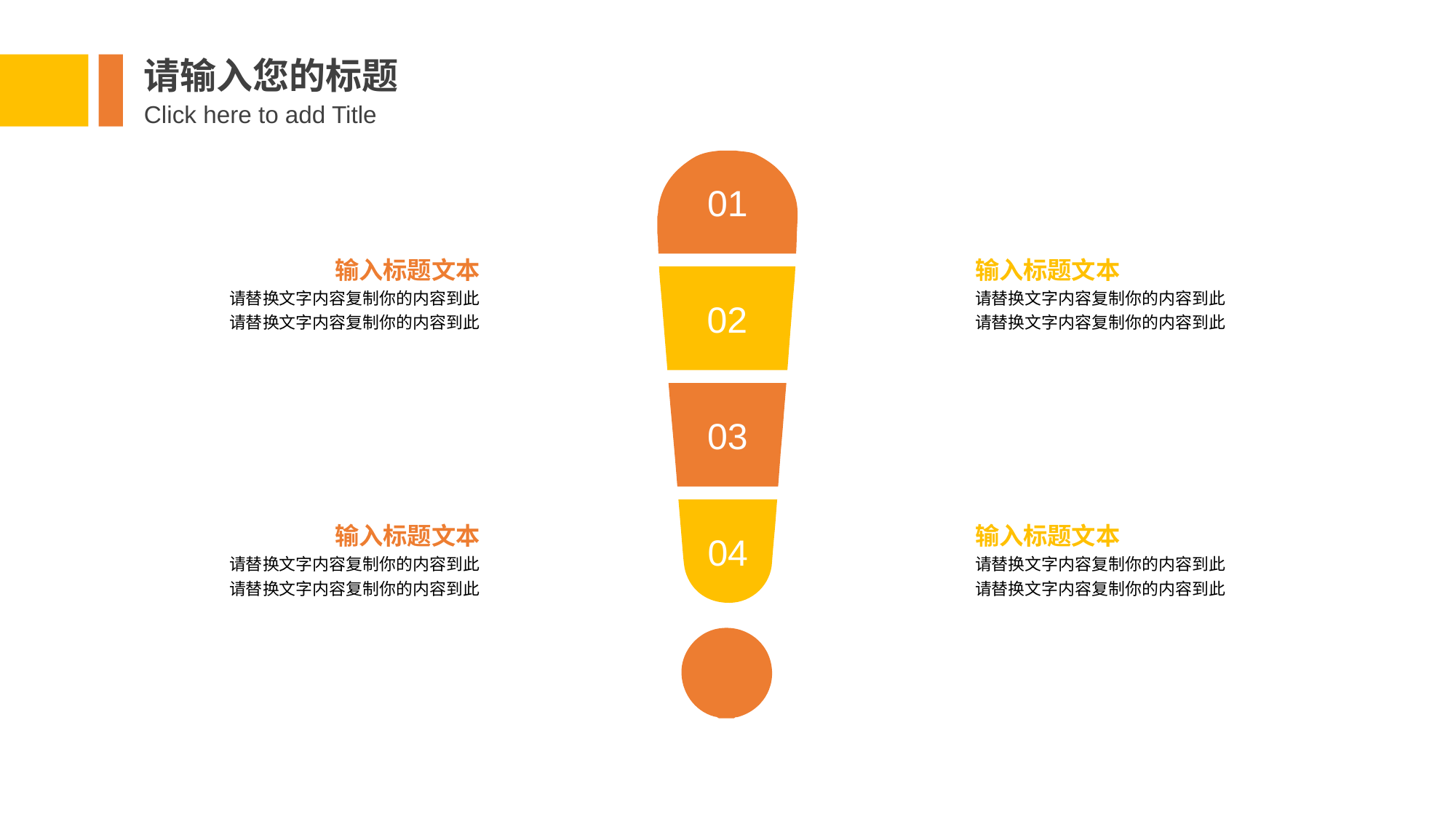

请输入您的标题

Click here to add Title
01
输入标题文本
请替换文字内容复制你的内容到此
请替换文字内容复制你的内容到此

输入标题文本
02
请替换文字内容复制你的内容到此
请替换文字内容复制你的内容到此
03
输入标题文本
请替换文字内容复制你的内容到此
请替换文字内容复制你的内容到此
04
输入标题文本
请替换文字内容复制你的内容到此
请替换文字内容复制你的内容到此